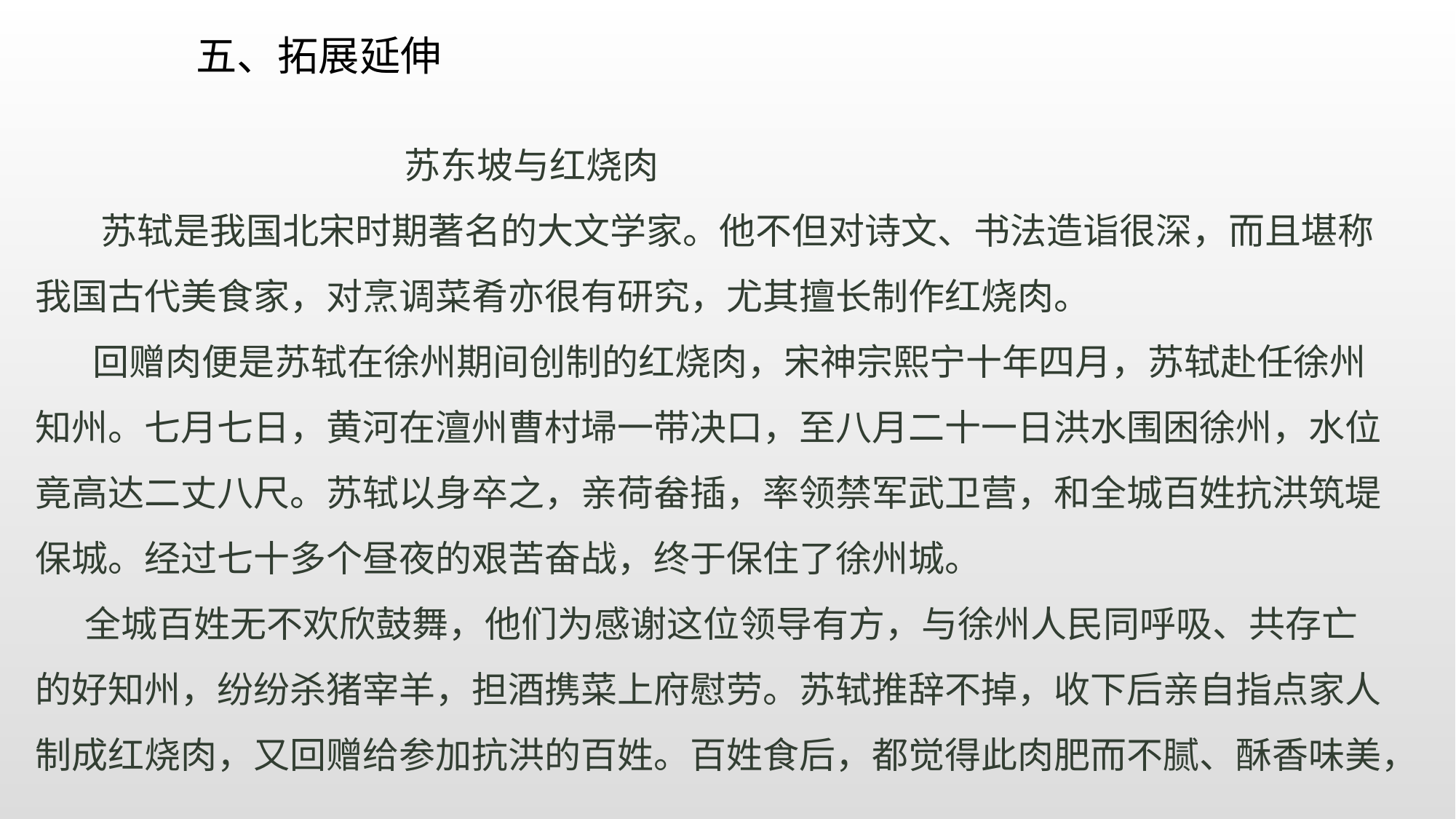

五、拓展延伸
                                            苏东坡与红烧肉
        苏轼是我国北宋时期著名的大文学家。他不但对诗文、书法造诣很深，而且堪称我国古代美食家，对烹调菜肴亦很有研究，尤其擅长制作红烧肉。
       回赠肉便是苏轼在徐州期间创制的红烧肉，宋神宗熙宁十年四月，苏轼赴任徐州知州。七月七日，黄河在澶州曹村埽一带决口，至八月二十一日洪水围困徐州，水位竟高达二丈八尺。苏轼以身卒之，亲荷畚插，率领禁军武卫营，和全城百姓抗洪筑堤保城。经过七十多个昼夜的艰苦奋战，终于保住了徐州城。
      全城百姓无不欢欣鼓舞，他们为感谢这位领导有方，与徐州人民同呼吸、共存亡的好知州，纷纷杀猪宰羊，担酒携菜上府慰劳。苏轼推辞不掉，收下后亲自指点家人制成红烧肉，又回赠给参加抗洪的百姓。百姓食后，都觉得此肉肥而不腻、酥香味美，